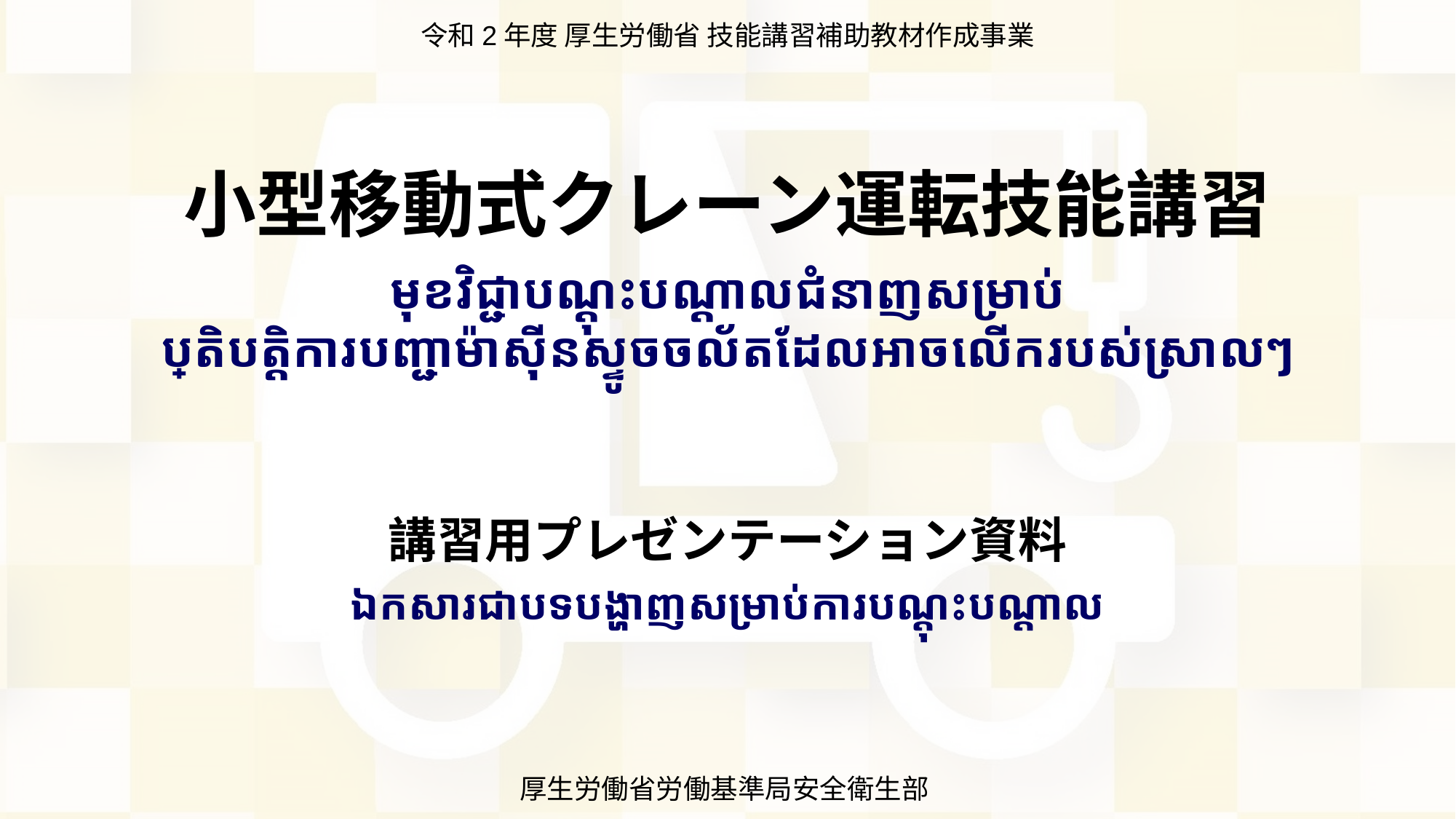

令和2年度 厚生労働省 技能講習補助教材作成事業
小型移動式クレーン運転技能講習
មុខវិជ្ជាបណ្តុះបណ្តាលជំនាញសម្រាប់​
ប្រតិបត្តិការបញ្ជា​ម៉ាស៊ីនស្ទូច​ចល័តដែលអាចលើករបស់ស្រាលៗ
講習用プレゼンテーション資料
ឯកសារជា​បទ​បង្ហាញ​សម្រាប់​ការ​បណ្តុះ​បណ្តាល​
厚生労働省労働基準局安全衛生部